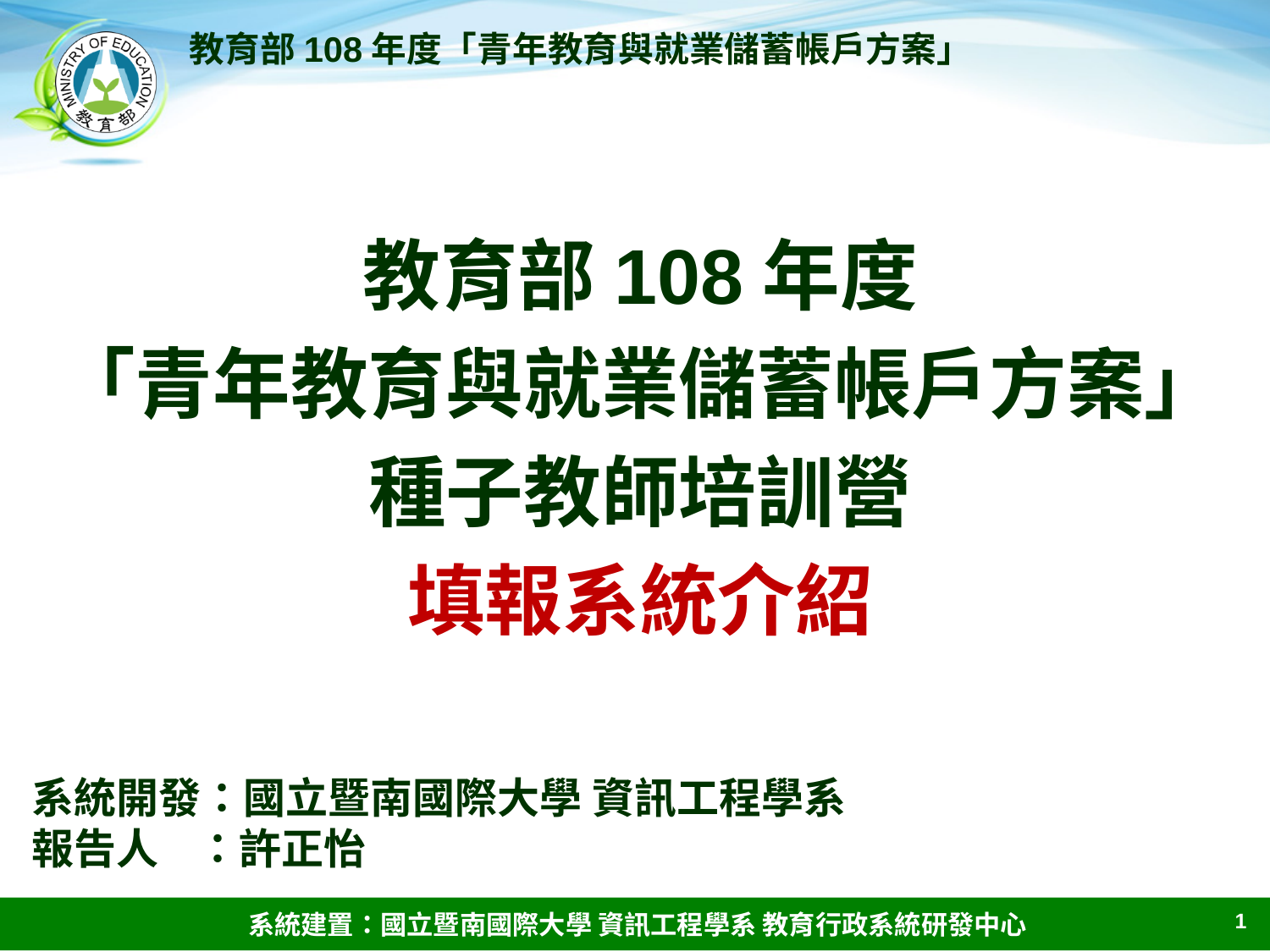

教育部108年度
「青年教育與就業儲蓄帳戶方案」
種子教師培訓營
填報系統介紹

系統開發：國立暨南國際大學 資訊工程學系
報告人    ：許正怡
1